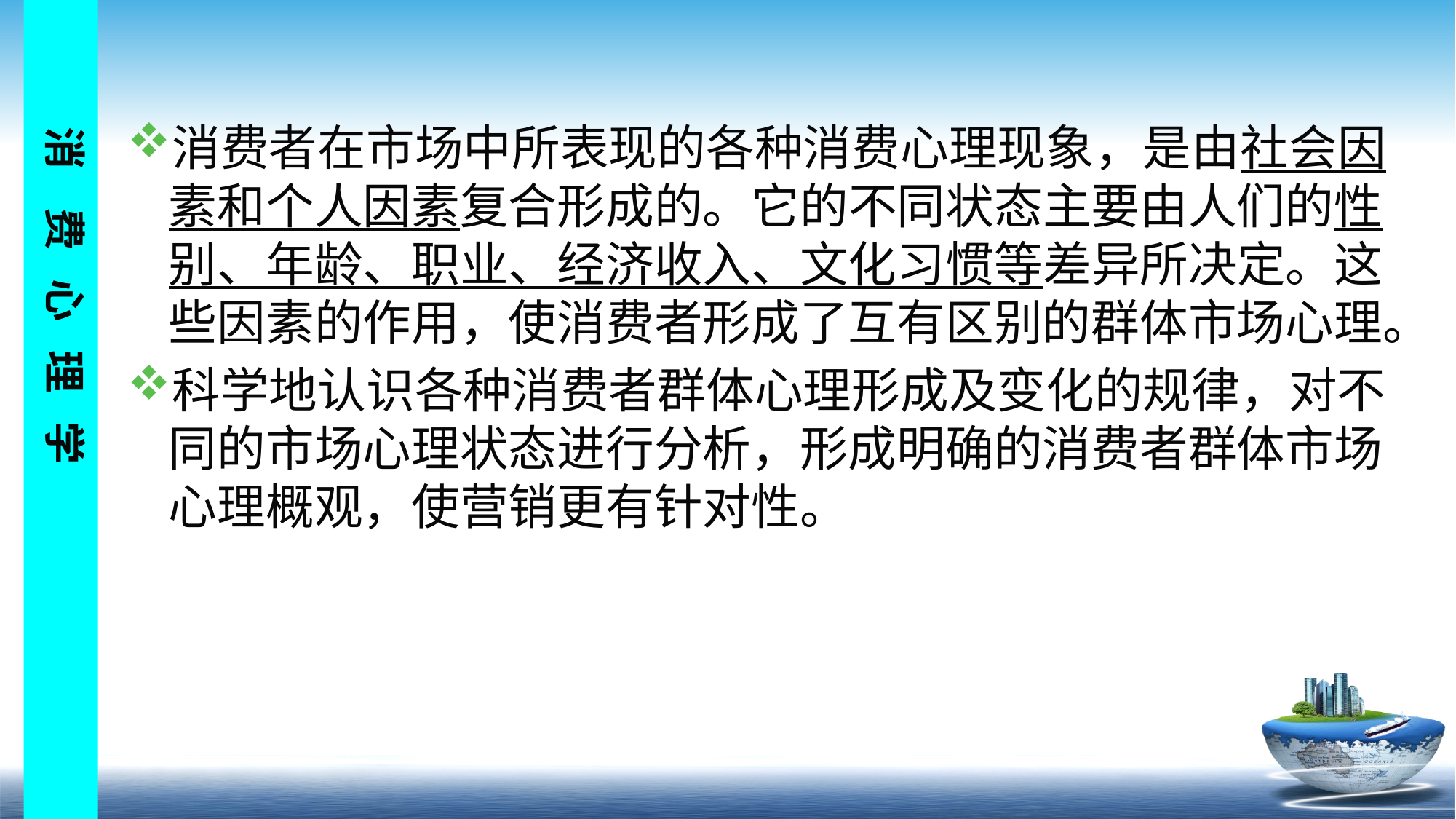

消费者在市场中所表现的各种消费心理现象，是由社会因素和个人因素复合形成的。它的不同状态主要由人们的性别、年龄、职业、经济收入、文化习惯等差异所决定。这些因素的作用，使消费者形成了互有区别的群体市场心理。
科学地认识各种消费者群体心理形成及变化的规律，对不同的市场心理状态进行分析，形成明确的消费者群体市场心理概观，使营销更有针对性。